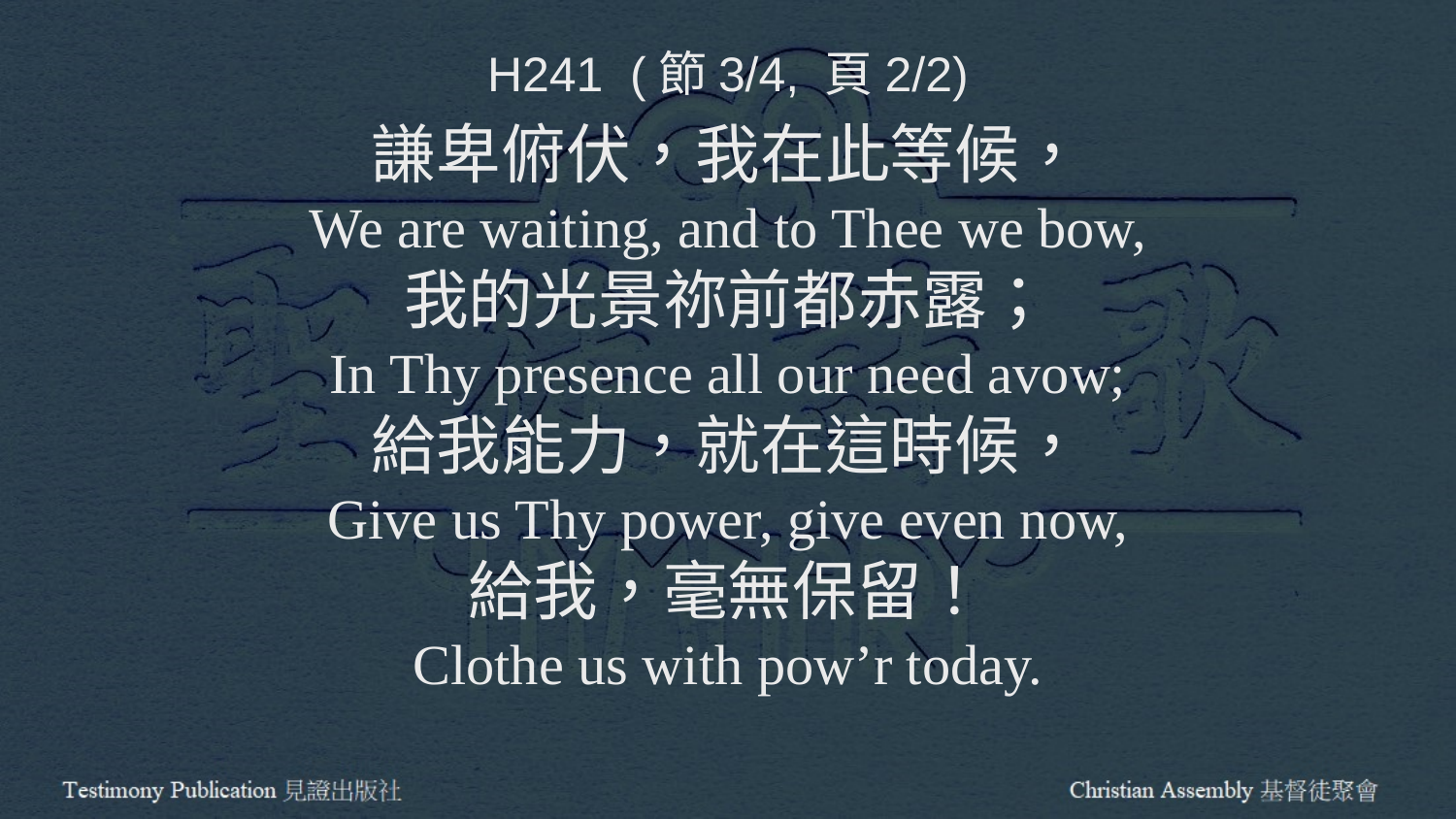

H241  (節3/4, 頁2/2)
謙卑俯伏，我在此等候，
We are waiting, and to Thee we bow,
我的光景祢前都赤露；
In Thy presence all our need avow;
給我能力，就在這時候，
Give us Thy power, give even now,
給我，毫無保留！
Clothe us with pow’r today.